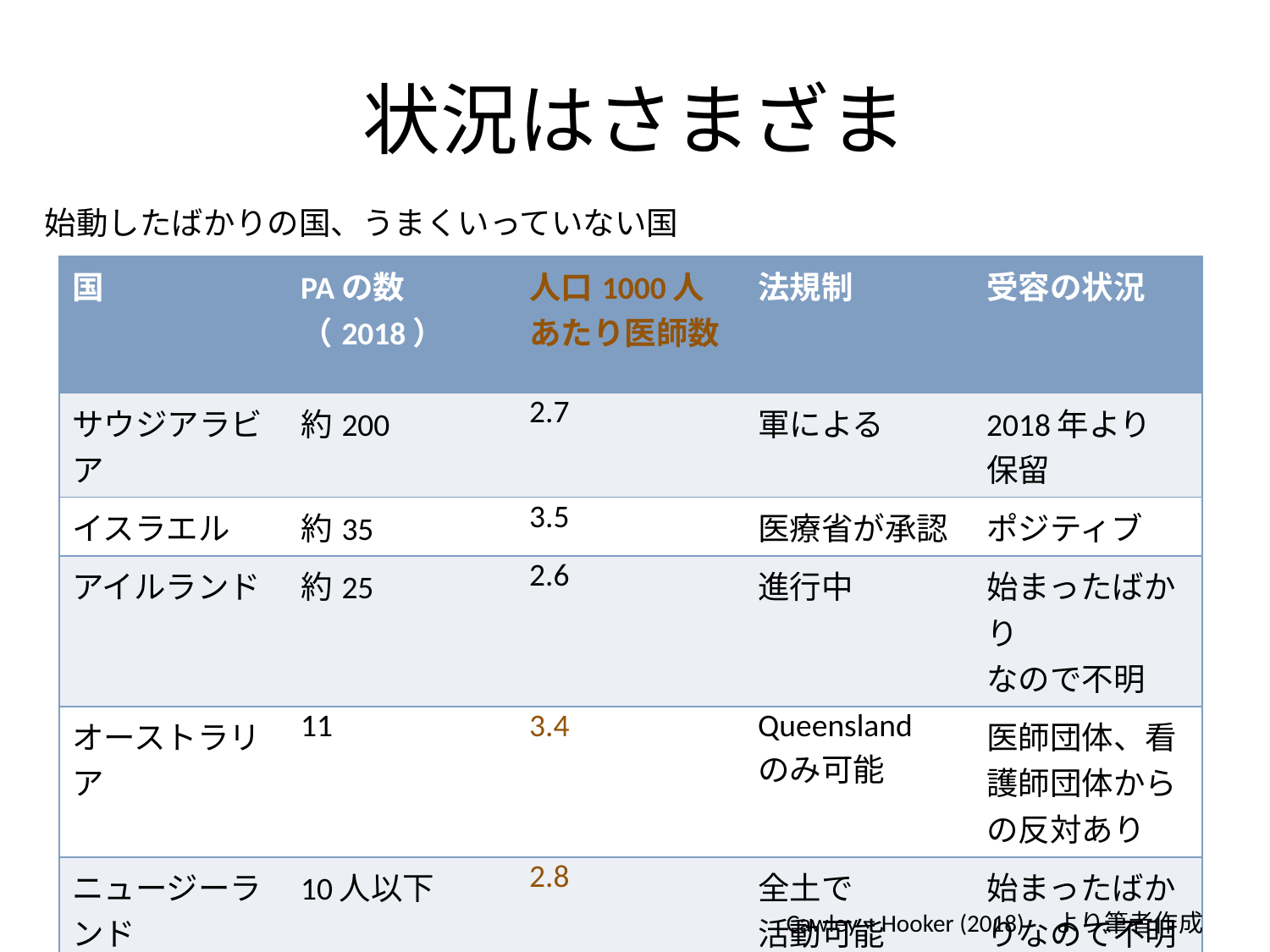

# 状況はさまざま
始動したばかりの国、うまくいっていない国
| 国 | PAの数（2018） | 人口1000人 あたり医師数 | 法規制 | 受容の状況 |
| --- | --- | --- | --- | --- |
| サウジアラビア | 約200 | 2.7 | 軍による | 2018年より 保留 |
| イスラエル | 約35 | 3.5 | 医療省が承認 | ポジティブ |
| アイルランド | 約25 | 2.6 | 進行中 | 始まったばかり なので不明 |
| オーストラリア | 11 | 3.4 | Queensland のみ可能 | 医師団体、看護師団体からの反対あり |
| ニュージーランド | 10人以下 | 2.8 | 全土で 活動可能 | 始まったばかりなので不明 |
| ブルガリア | 不明 | 4.0 | なし | 不明 |
| 台湾 | 不明 | 2.6 | なし | ネガティブ |
Cawley = Hooker (2018)　より筆者作成